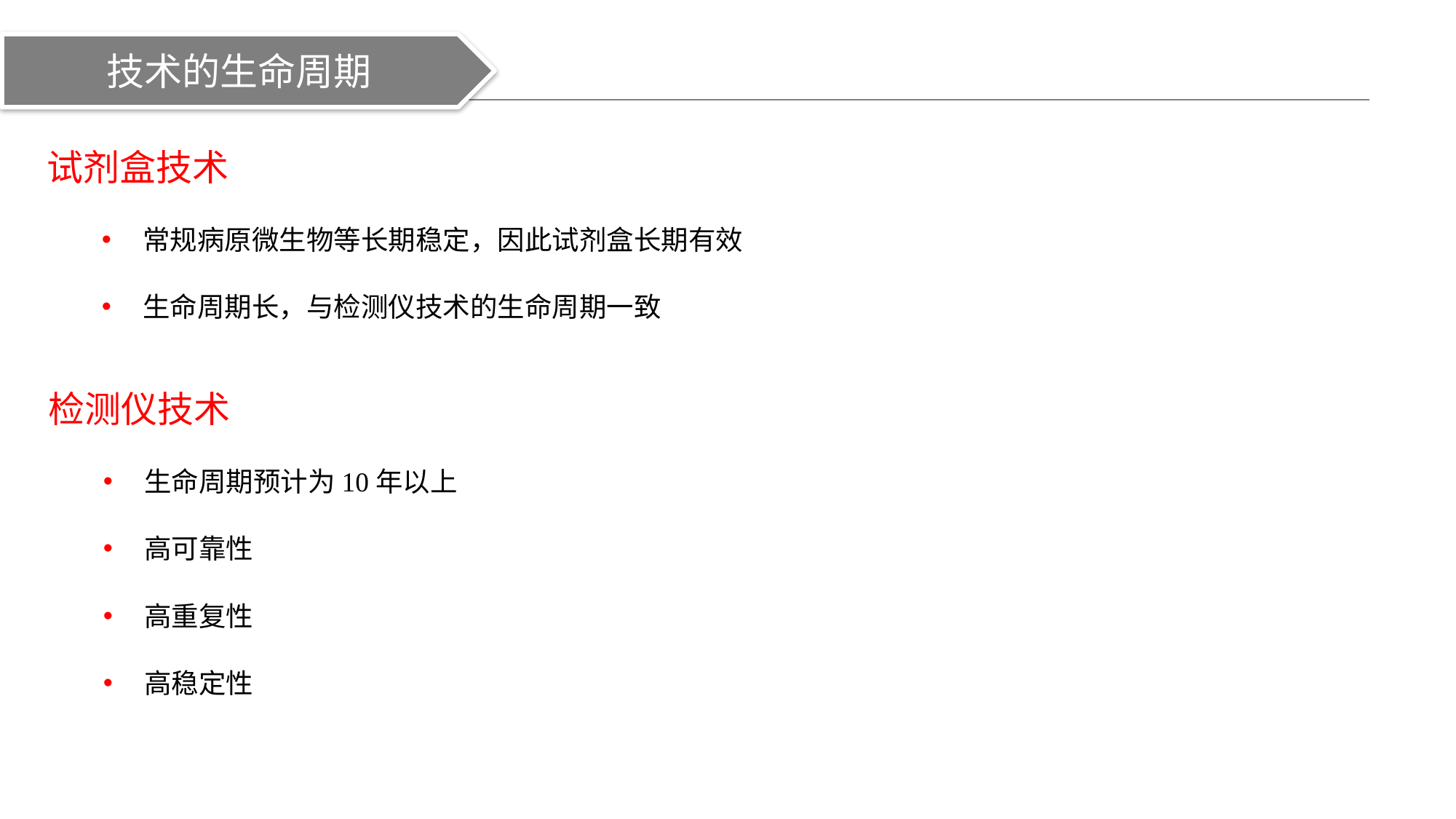

技术的生命周期
试剂盒技术
常规病原微生物等长期稳定，因此试剂盒长期有效
生命周期长，与检测仪技术的生命周期一致
检测仪技术
生命周期预计为10年以上
高可靠性
高重复性
高稳定性